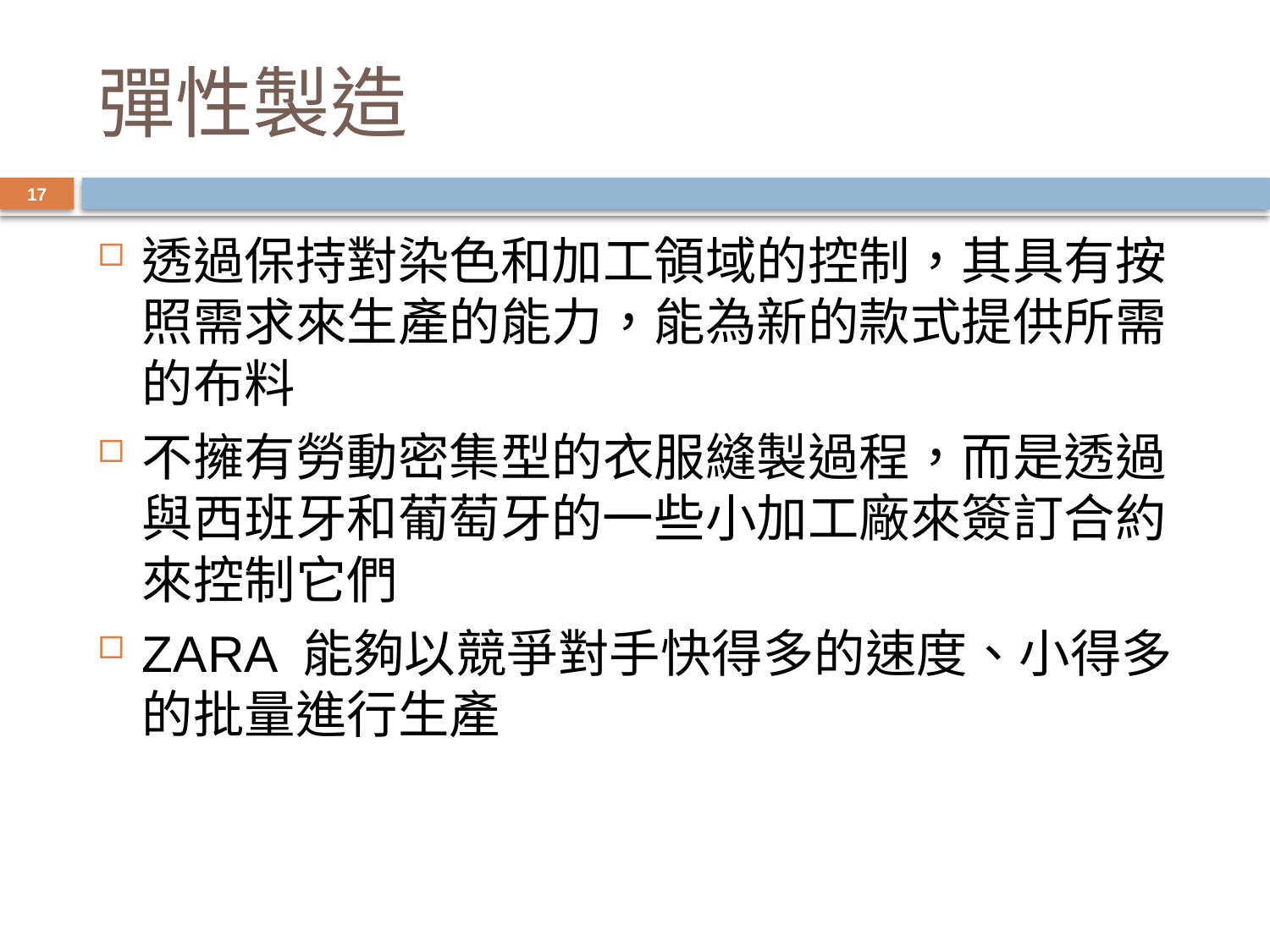

# 彈性製造
17
透過保持對染色和加工領域的控制，其具有按照需求來生產的能力，能為新的款式提供所需的布料
不擁有勞動密集型的衣服縫製過程，而是透過與西班牙和葡萄牙的一些小加工廠來簽訂合約來控制它們
ZARA 能夠以競爭對手快得多的速度、小得多的批量進行生產